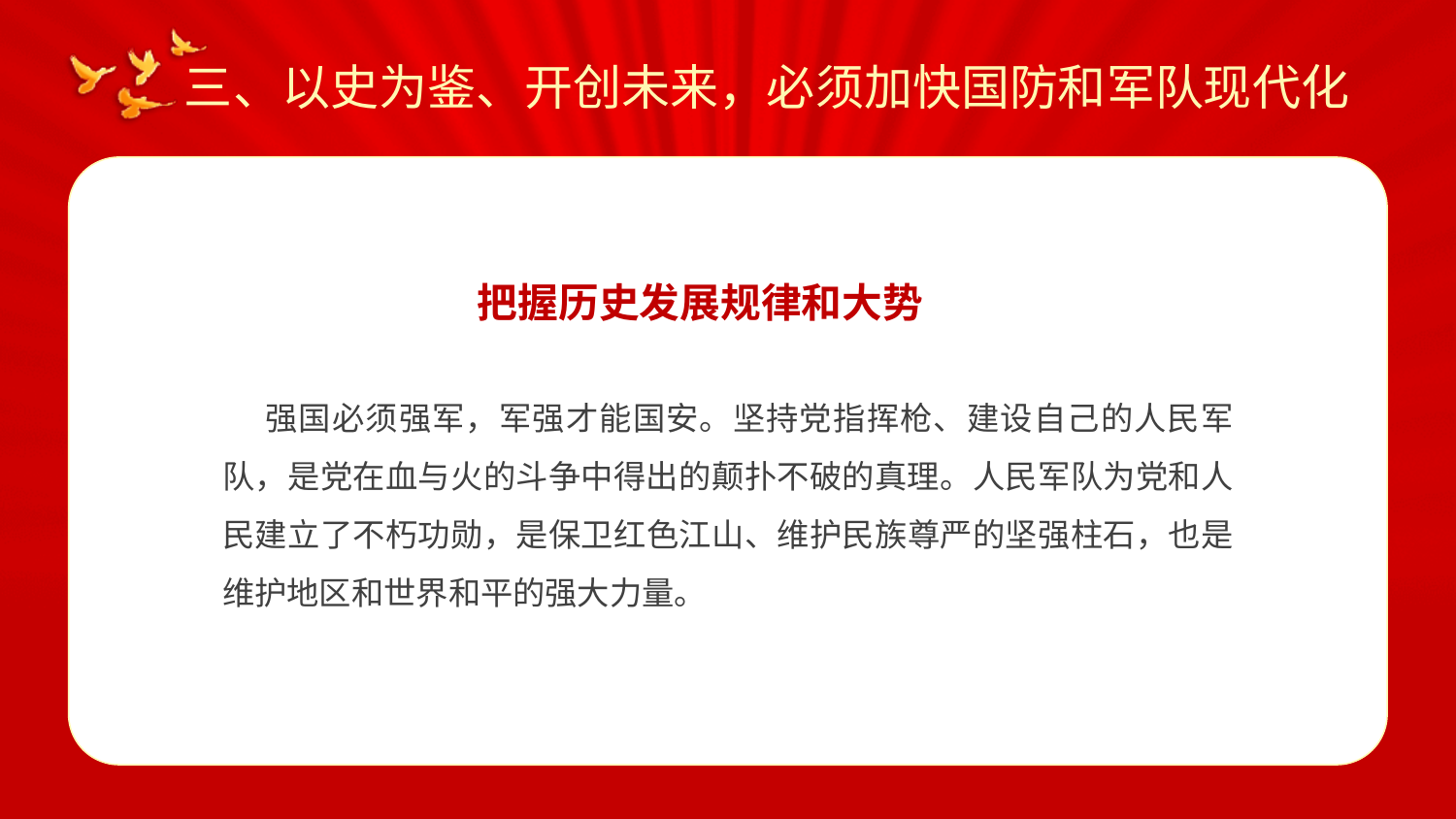

三、以史为鉴、开创未来，必须加快国防和军队现代化
把握历史发展规律和大势
    强国必须强军，军强才能国安。坚持党指挥枪、建设自己的人民军队，是党在血与火的斗争中得出的颠扑不破的真理。人民军队为党和人民建立了不朽功勋，是保卫红色江山、维护民族尊严的坚强柱石，也是维护地区和世界和平的强大力量。